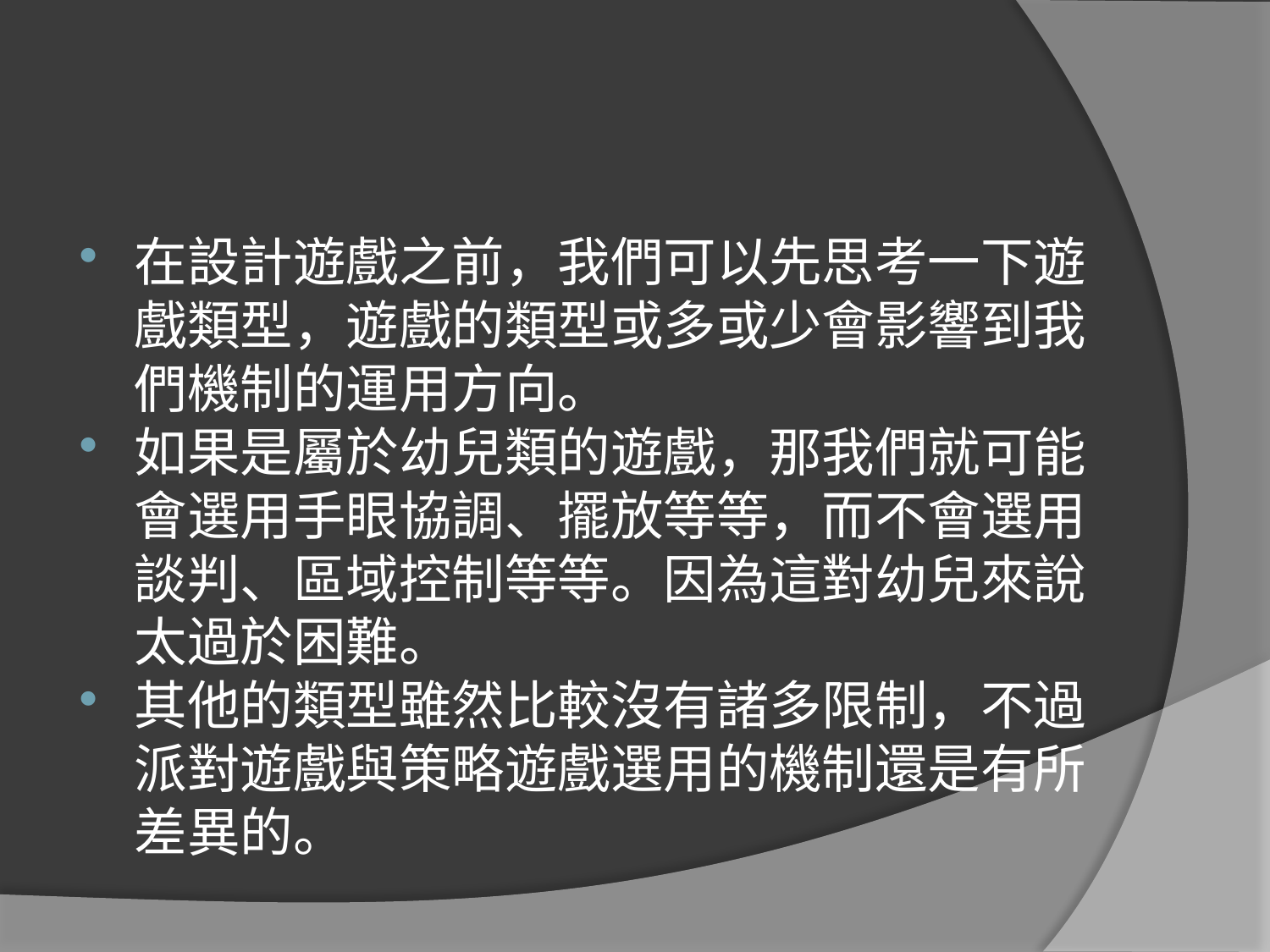

在設計遊戲之前，我們可以先思考一下遊戲類型，遊戲的類型或多或少會影響到我們機制的運用方向。
如果是屬於幼兒類的遊戲，那我們就可能會選用手眼協調、擺放等等，而不會選用談判、區域控制等等。因為這對幼兒來說太過於困難。
其他的類型雖然比較沒有諸多限制，不過派對遊戲與策略遊戲選用的機制還是有所差異的。